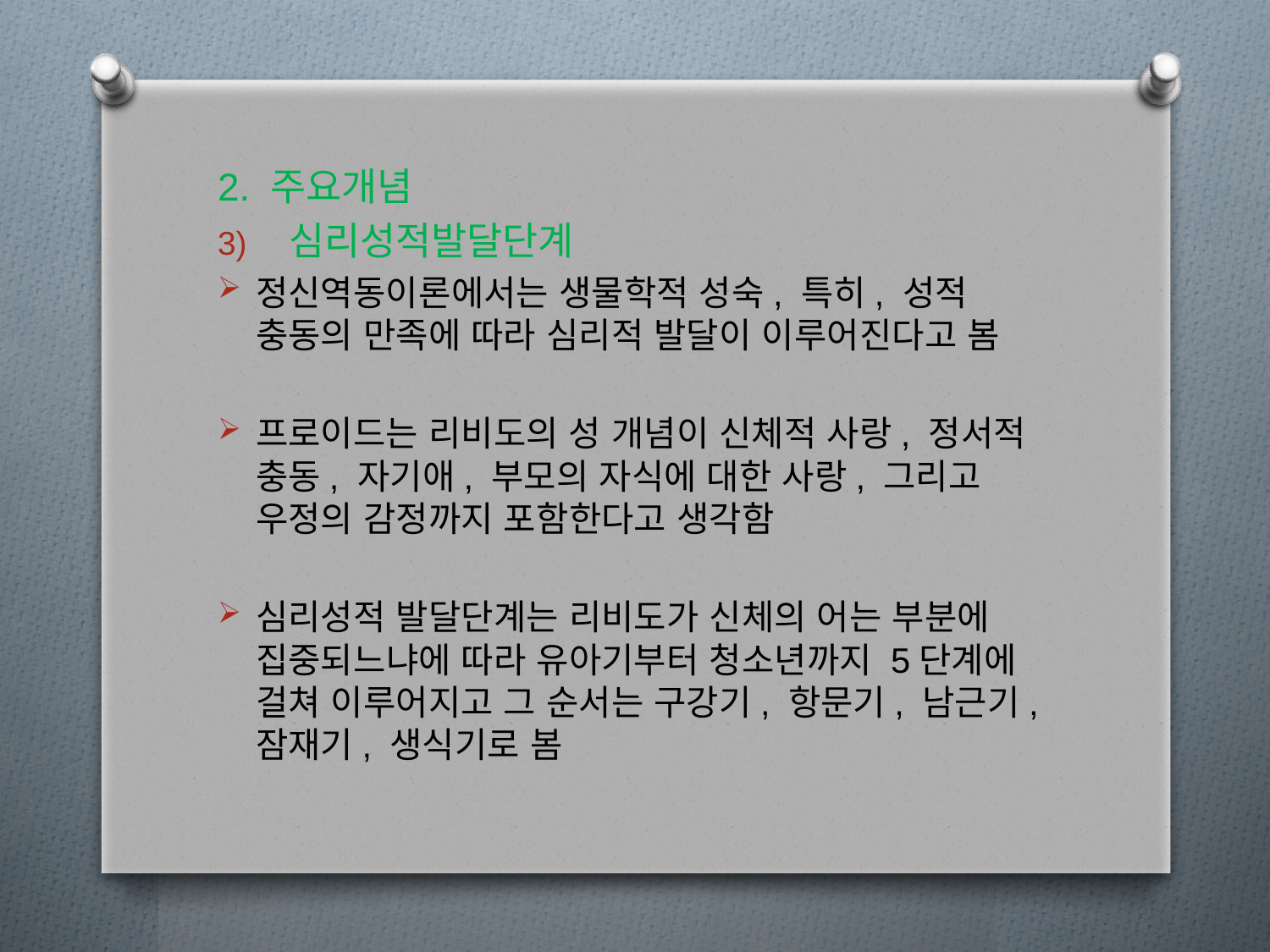

2. 주요개념
심리성적발달단계
정신역동이론에서는 생물학적 성숙, 특히, 성적 충동의 만족에 따라 심리적 발달이 이루어진다고 봄

프로이드는 리비도의 성 개념이 신체적 사랑, 정서적 충동, 자기애, 부모의 자식에 대한 사랑, 그리고 우정의 감정까지 포함한다고 생각함

심리성적 발달단계는 리비도가 신체의 어는 부분에 집중되느냐에 따라 유아기부터 청소년까지 5단계에 걸쳐 이루어지고 그 순서는 구강기, 항문기, 남근기, 잠재기, 생식기로 봄